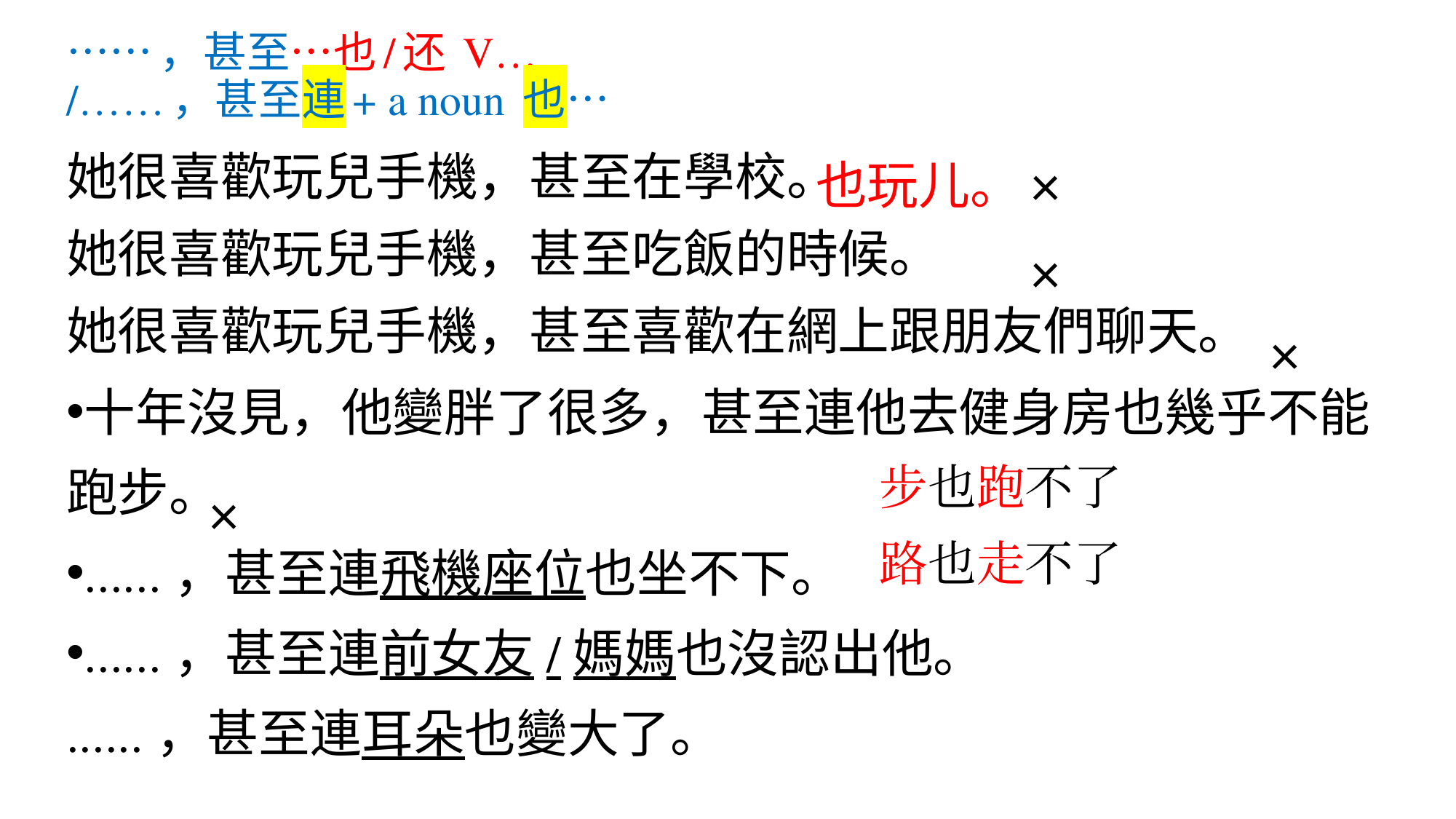

# ……，甚至…也/还 V… /……，甚至連+ a noun 也…
×
她很喜歡玩兒手機，甚至在學校。
她很喜歡玩兒手機，甚至吃飯的時候。
她很喜歡玩兒手機，甚至喜歡在網上跟朋友們聊天。
十年沒見，他變胖了很多，甚至連他去健身房也幾乎不能跑步。
......，甚至連飛機座位也坐不下。
......，甚至連前女友/媽媽也沒認出他。
......，甚至連耳朵也變大了。
也玩儿。
×
×
步也跑不了
×
路也走不了